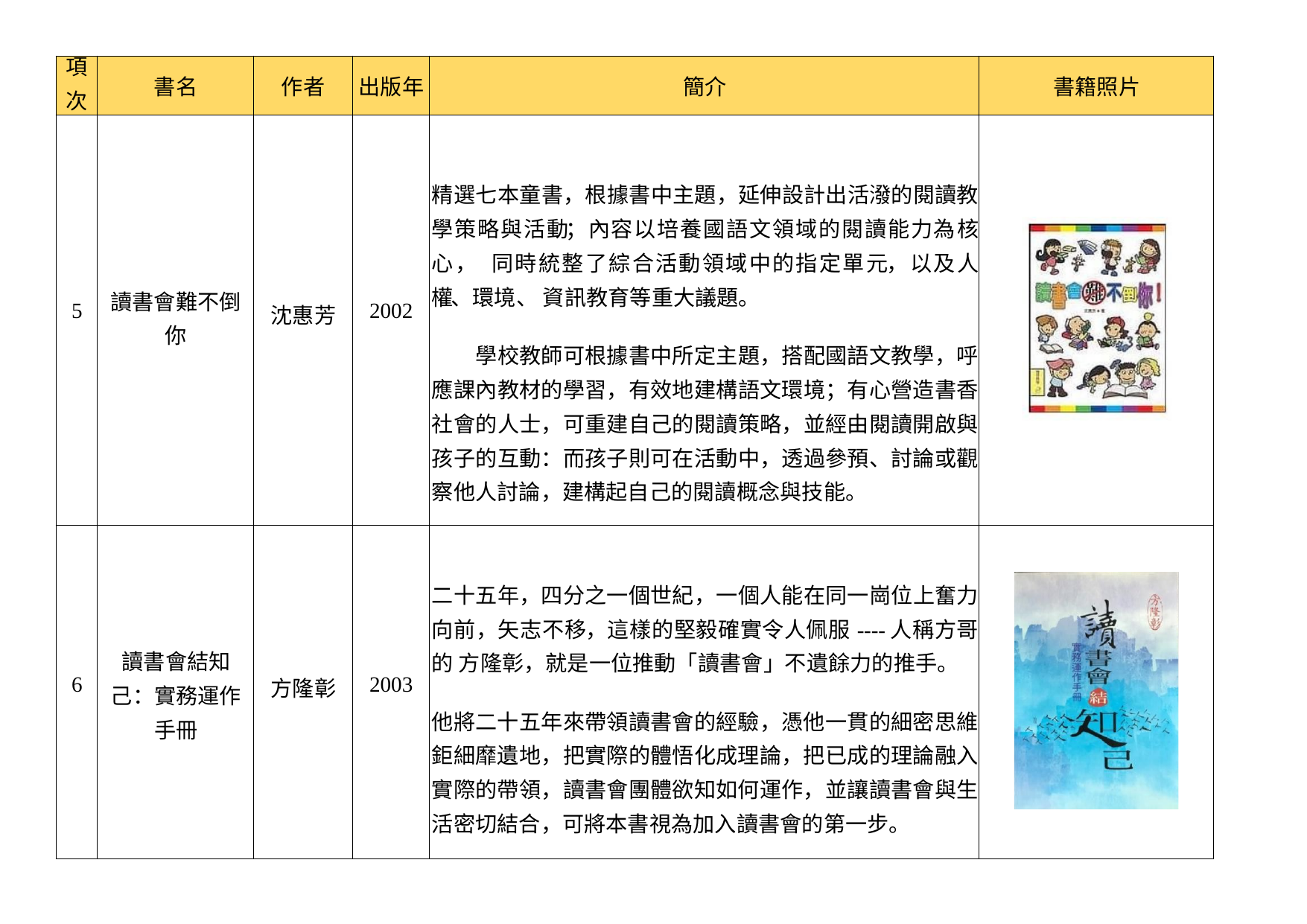

| 項 次 | 書名 | 作者 | 出版年 | 簡介 | 書籍照片 |
| --- | --- | --- | --- | --- | --- |
| 5 | 讀書會難不倒 你 | 沈惠芳 | 2002 | 精選七本童書，根據書中主題，延伸設計出活潑的閱讀教 學策略與活動；內容以培養國語文領域的閱讀能力為核心， 同時統整了綜合活動領域中的指定單元，以及人權、環境、 資訊教育等重大議題。 學校教師可根據書中所定主題，搭配國語文教學，呼 應課內教材的學習，有效地建構語文環境；有心營造書香 社會的人士，可重建自己的閱讀策略，並經由閱讀開啟與 孩子的互動：而孩子則可在活動中，透過參預、討論或觀 察他人討論，建構起自己的閱讀概念與技能。 |  |
| 6 | 讀書會結知 己：實務運作 手冊 | 方隆彰 | 2003 | 二十五年，四分之一個世紀，一個人能在同一崗位上奮力 向前，矢志不移，這樣的堅毅確實令人佩服----人稱方哥的 方隆彰，就是一位推動「讀書會」不遺餘力的推手。 他將二十五年來帶領讀書會的經驗，憑他一貫的細密思維 鉅細靡遺地，把實際的體悟化成理論，把已成的理論融入 實際的帶領，讀書會團體欲知如何運作，並讓讀書會與生 活密切結合，可將本書視為加入讀書會的第一步。 |  |